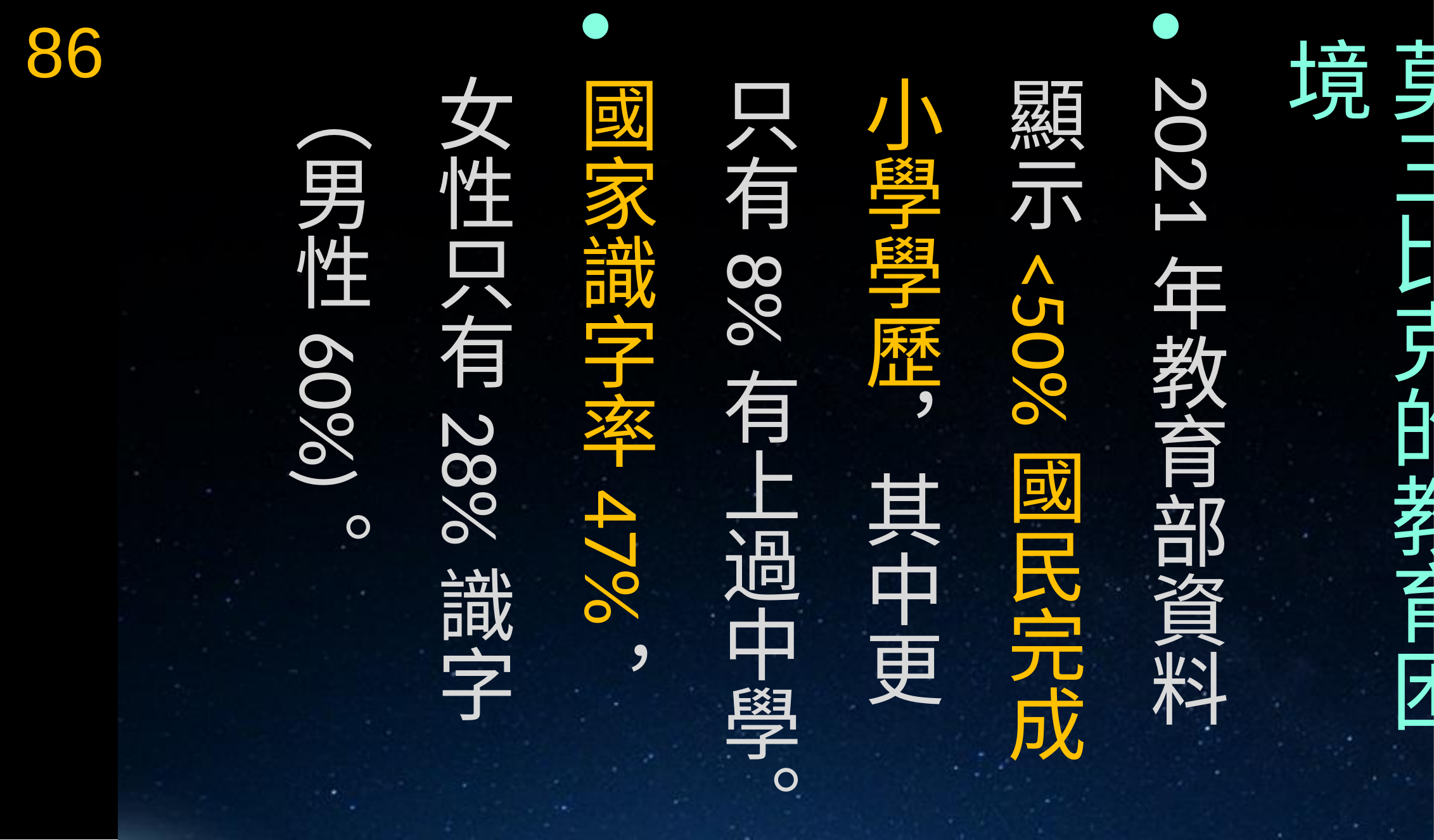

86
2021年教育部資料顯示<50%國民完成小學學歷，其中更只有8%有上過中學。
國家識字率47%，女性只有28%識字（男性60%)。
# 莫三比克的教育困境